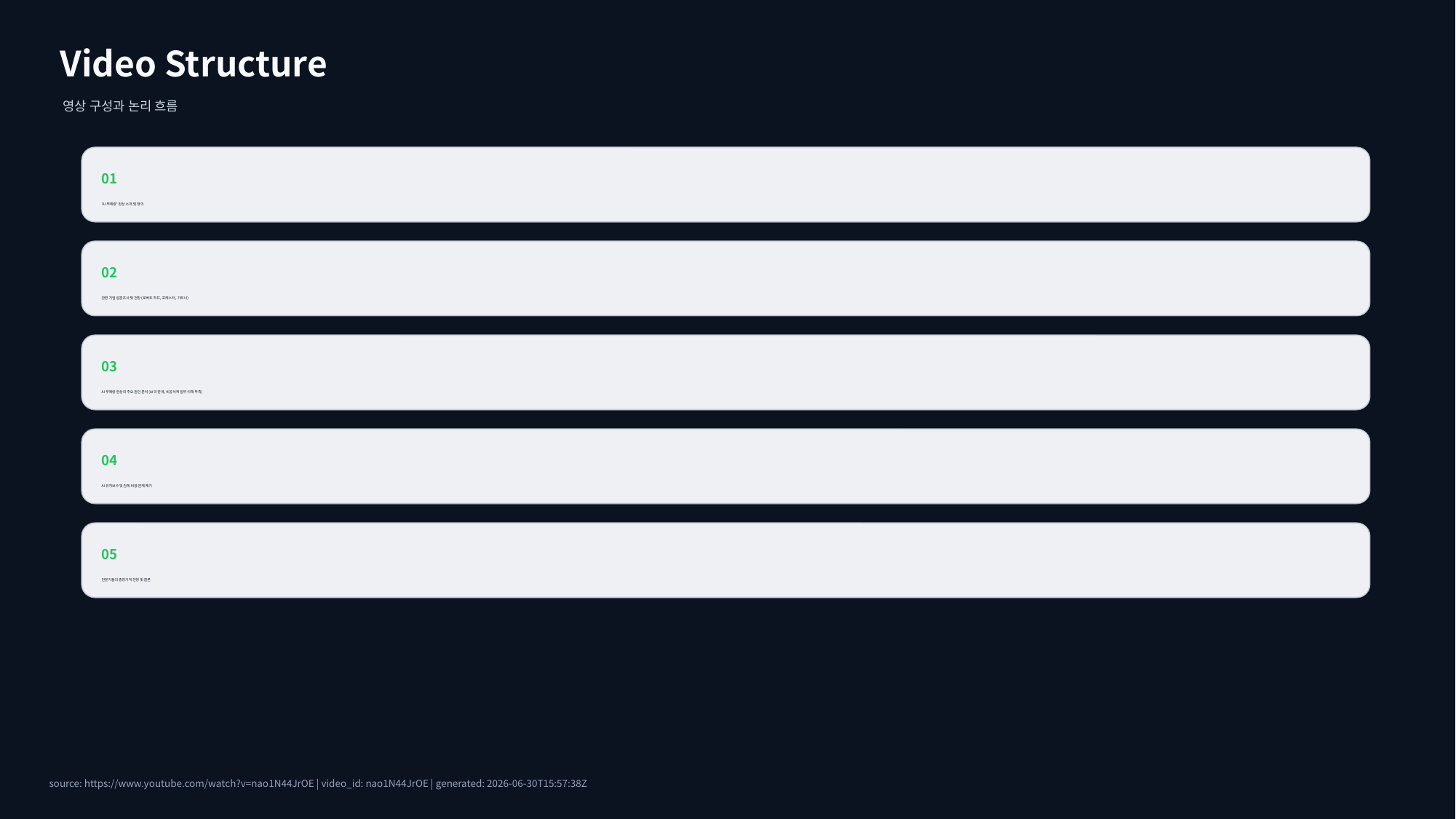

Video Structure
영상 구성과 논리 흐름

01
'AI 부메랑' 현상 소개 및 정의

02
관련 기업 설문조사 및 전망 (로버트 하프, 포레스터, 가트너)

03
AI 부메랑 현상의 주요 원인 분석 (AI의 한계, 비공식적 업무 이해 부족)

04
AI 유지보수 및 감독 비용 문제 제기

05
전문가들의 중장기적 전망 및 결론
source: https://www.youtube.com/watch?v=nao1N44JrOE | video_id: nao1N44JrOE | generated: 2026-06-30T15:57:38Z